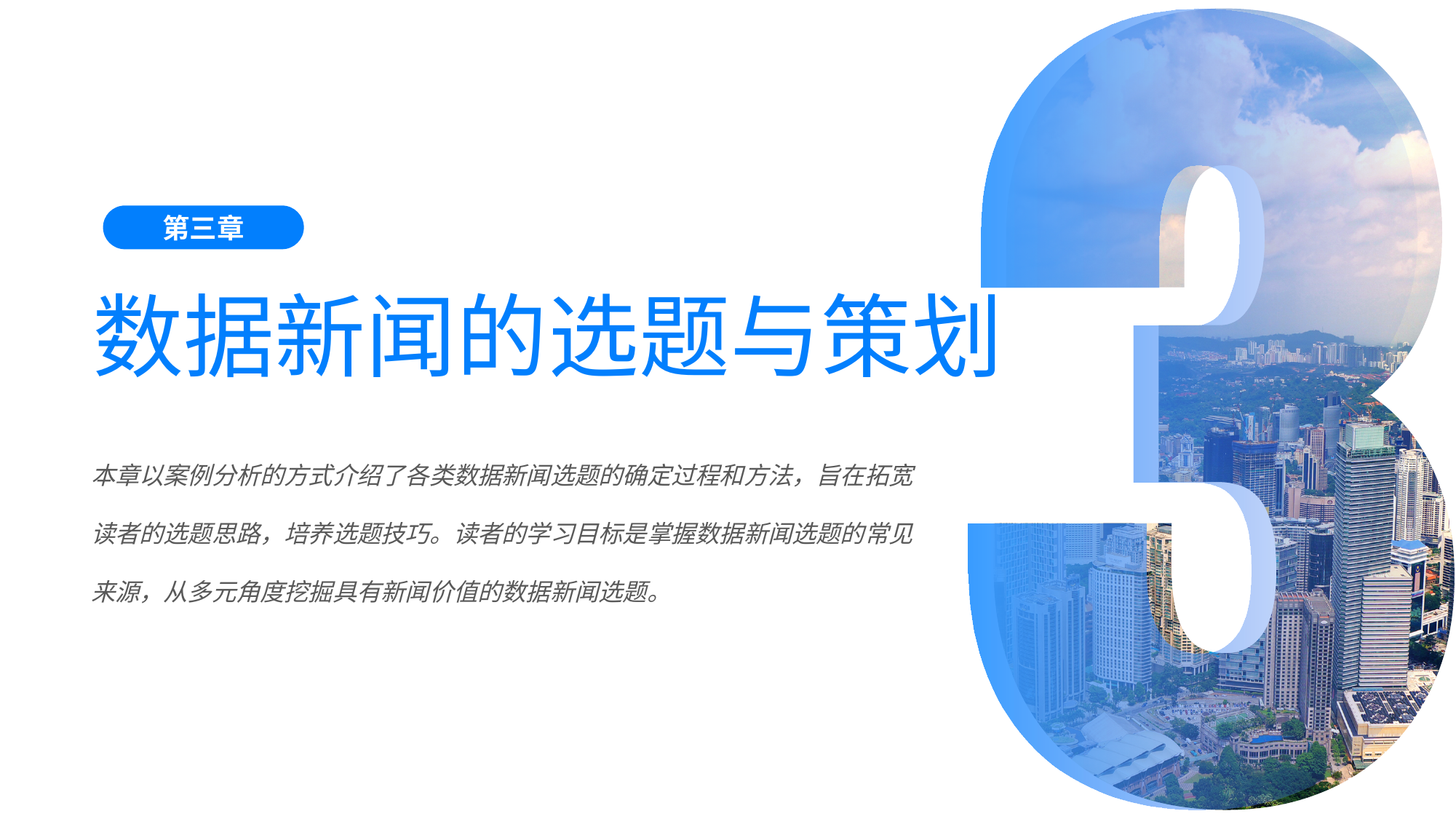

第三章
数据新闻的选题与策划
本章以案例分析的方式介绍了各类数据新闻选题的确定过程和方法，旨在拓宽读者的选题思路，培养选题技巧。读者的学习目标是掌握数据新闻选题的常见来源，从多元角度挖掘具有新闻价值的数据新闻选题。